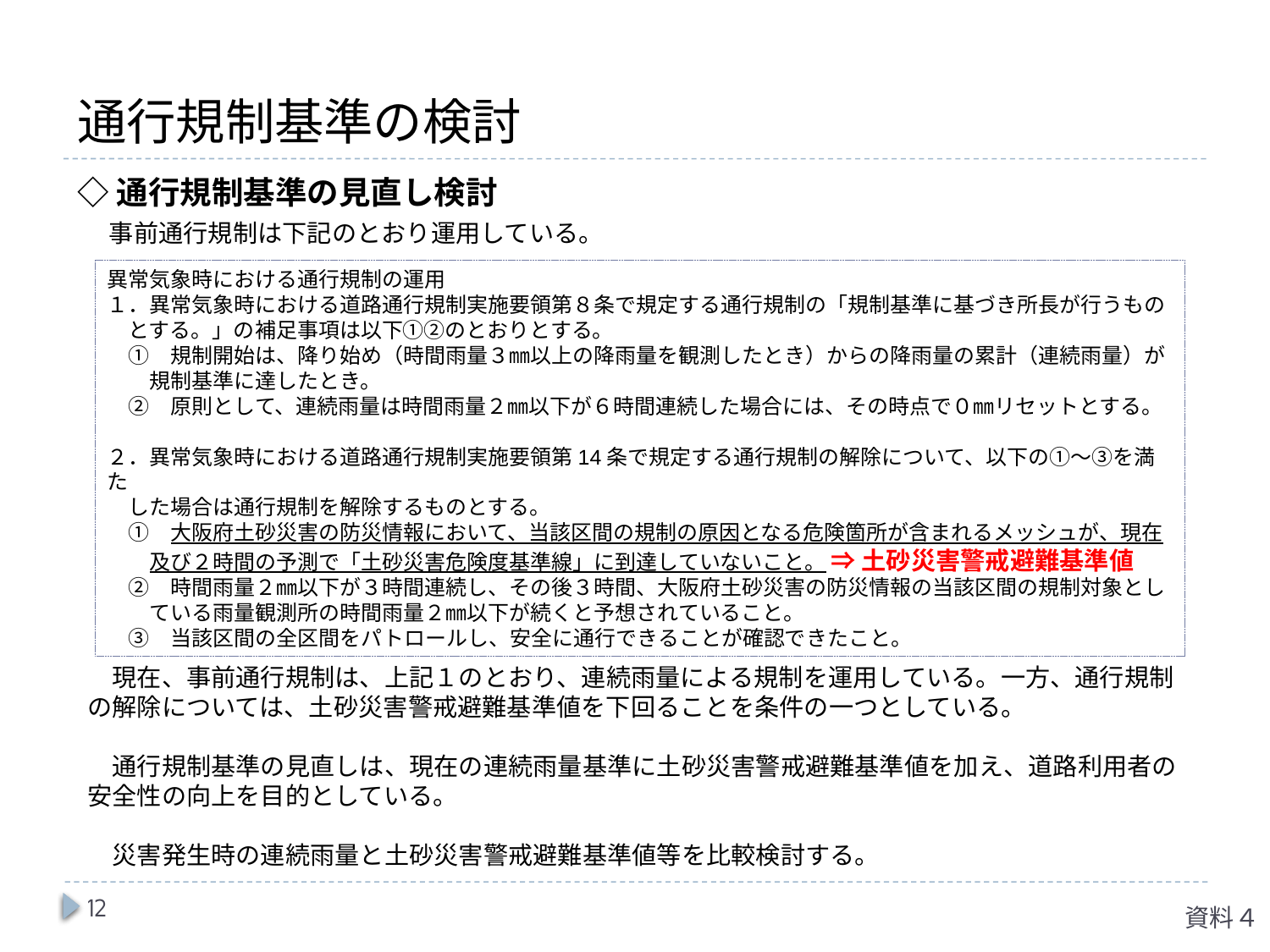

通行規制基準の検討
◇通行規制基準の見直し検討
　事前通行規制は下記のとおり運用している。
異常気象時における通行規制の運用
１．異常気象時における道路通行規制実施要領第８条で規定する通行規制の「規制基準に基づき所長が行うもの
　とする。」の補足事項は以下①②のとおりとする。
　①　規制開始は、降り始め（時間雨量３㎜以上の降雨量を観測したとき）からの降雨量の累計（連続雨量）が
　　規制基準に達したとき。
　②　原則として、連続雨量は時間雨量２㎜以下が６時間連続した場合には、その時点で０㎜リセットとする。
　
２．異常気象時における道路通行規制実施要領第14条で規定する通行規制の解除について、以下の①～③を満た
　した場合は通行規制を解除するものとする。
　①　大阪府土砂災害の防災情報において、当該区間の規制の原因となる危険箇所が含まれるメッシュが、現在
　　及び２時間の予測で「土砂災害危険度基準線」に到達していないこと。 ⇒ 土砂災害警戒避難基準値
　②　時間雨量２㎜以下が３時間連続し、その後３時間、大阪府土砂災害の防災情報の当該区間の規制対象とし
　　ている雨量観測所の時間雨量２㎜以下が続くと予想されていること。
　③　当該区間の全区間をパトロールし、安全に通行できることが確認できたこと。
# 現在、事前通行規制は、上記１のとおり、連続雨量による規制を運用している。一方、通行規制の解除については、土砂災害警戒避難基準値を下回ることを条件の一つとしている。 　通行規制基準の見直しは、現在の連続雨量基準に土砂災害警戒避難基準値を加え、道路利用者の安全性の向上を目的としている。 　災害発生時の連続雨量と土砂災害警戒避難基準値等を比較検討する。
12
資料４